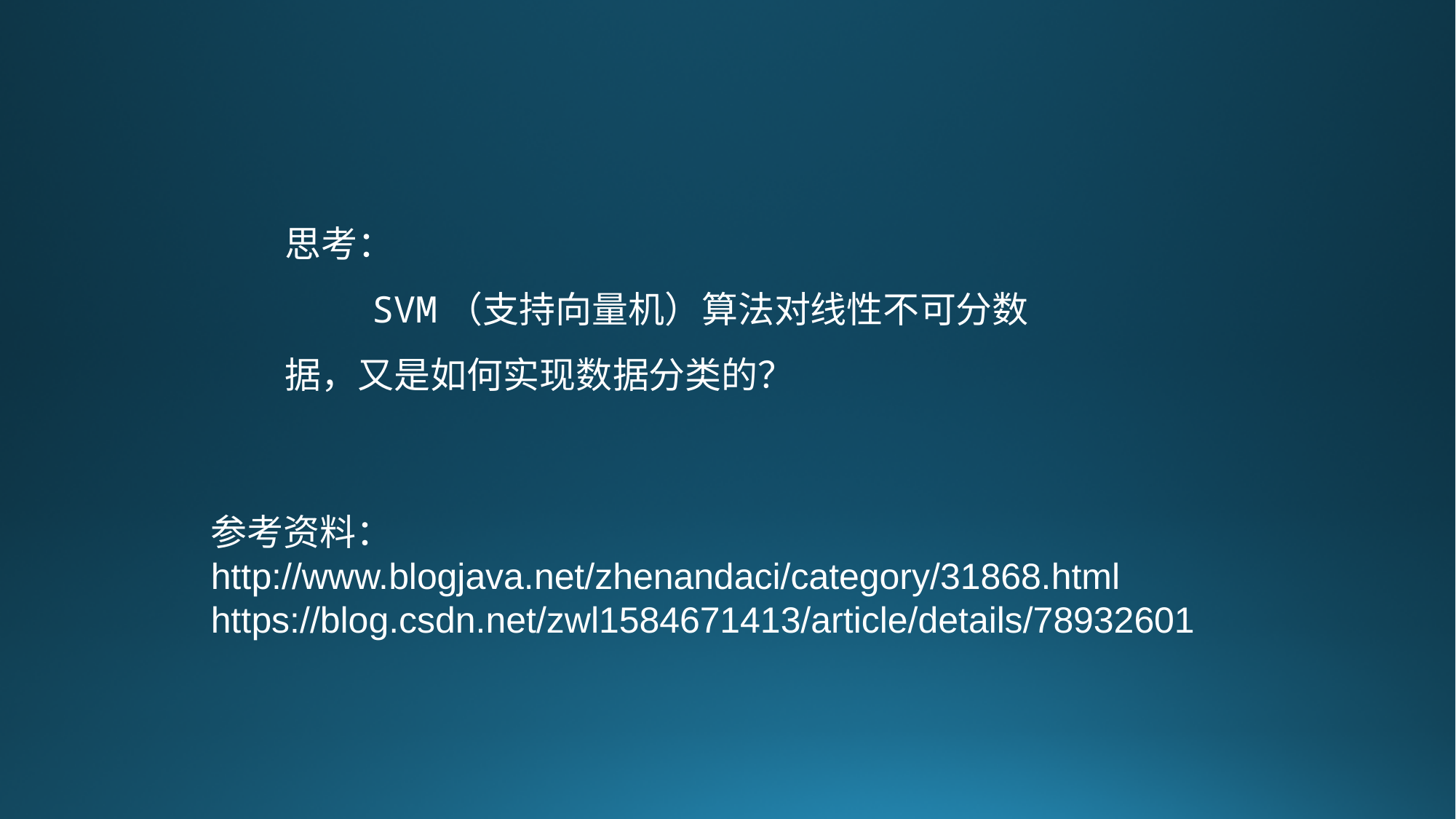

思考：
    SVM（支持向量机）算法对线性不可分数据，又是如何实现数据分类的？
参考资料：
http://www.blogjava.net/zhenandaci/category/31868.html
https://blog.csdn.net/zwl1584671413/article/details/78932601